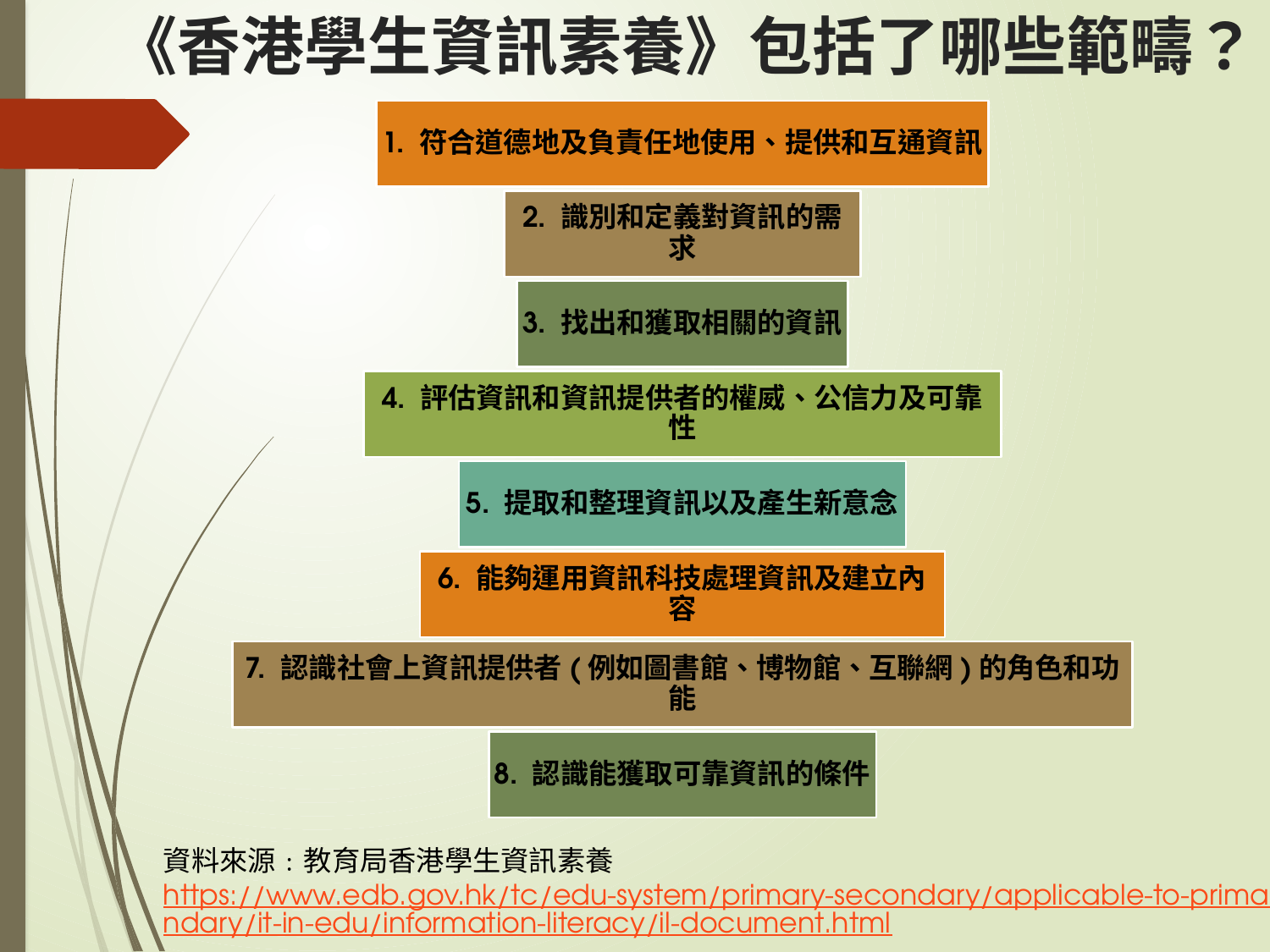

# 《香港學生資訊素養》包括了哪些範疇？
1. 符合道德地及負責任地使用、提供和互通資訊
2. 識別和定義對資訊的需求
3. 找出和獲取相關的資訊
4. 評估資訊和資訊提供者的權威、公信力及可靠性
5. 提取和整理資訊以及產生新意念
6. 能夠運用資訊科技處理資訊及建立內容
7. 認識社會上資訊提供者(例如圖書館、博物館、互聯網)的角色和功能
8. 認識能獲取可靠資訊的條件
資料來源﹕教育局香港學生資訊素養 https://www.edb.gov.hk/tc/edu-system/primary-secondary/applicable-to-primary-secondary/it-in-edu/information-literacy/il-document.html